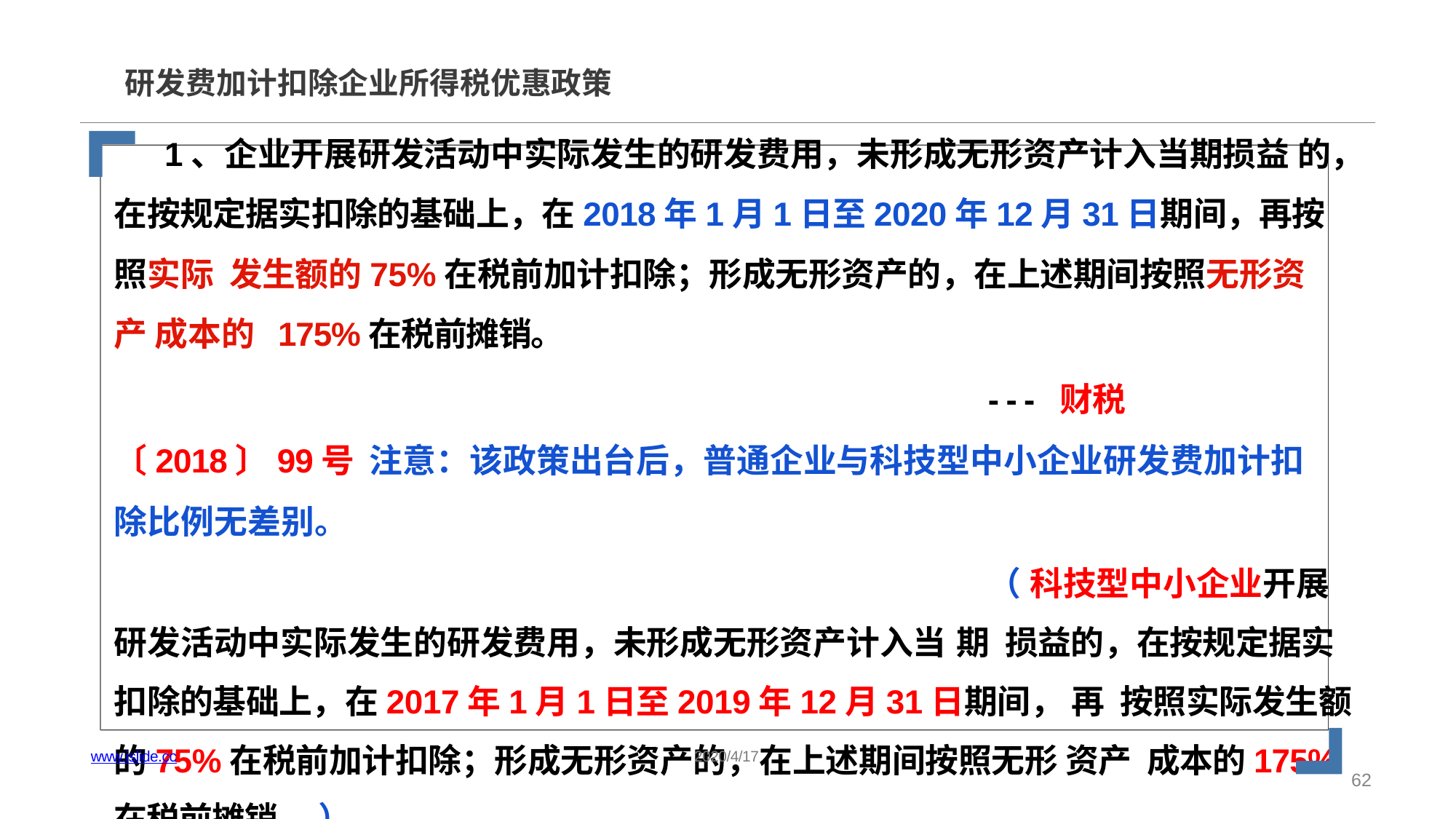

# 研发费加计扣除企业所得税优惠政策

1、企业开展研发活动中实际发生的研发费用，未形成无形资产计入当期损益 的，
在按规定据实扣除的基础上，在2018年1月1日至2020年12月31日期间，再按 照实际  发生额的75%在税前加计扣除；形成无形资产的，在上述期间按照无形资产 成本的  175%在税前摊销。
--- 财税〔2018〕99号  注意：该政策出台后，普通企业与科技型中小企业研发费加计扣除比例无差别。
（ 科技型中小企业开展研发活动中实际发生的研发费用，未形成无形资产计入当 期  损益的，在按规定据实扣除的基础上，在2017年1月1日至2019年12月31日期间， 再  按照实际发生额的75%在税前加计扣除；形成无形资产的，在上述期间按照无形 资产  成本的175%在税前摊销。 ）

www.islide.cc
2020/4/17

62